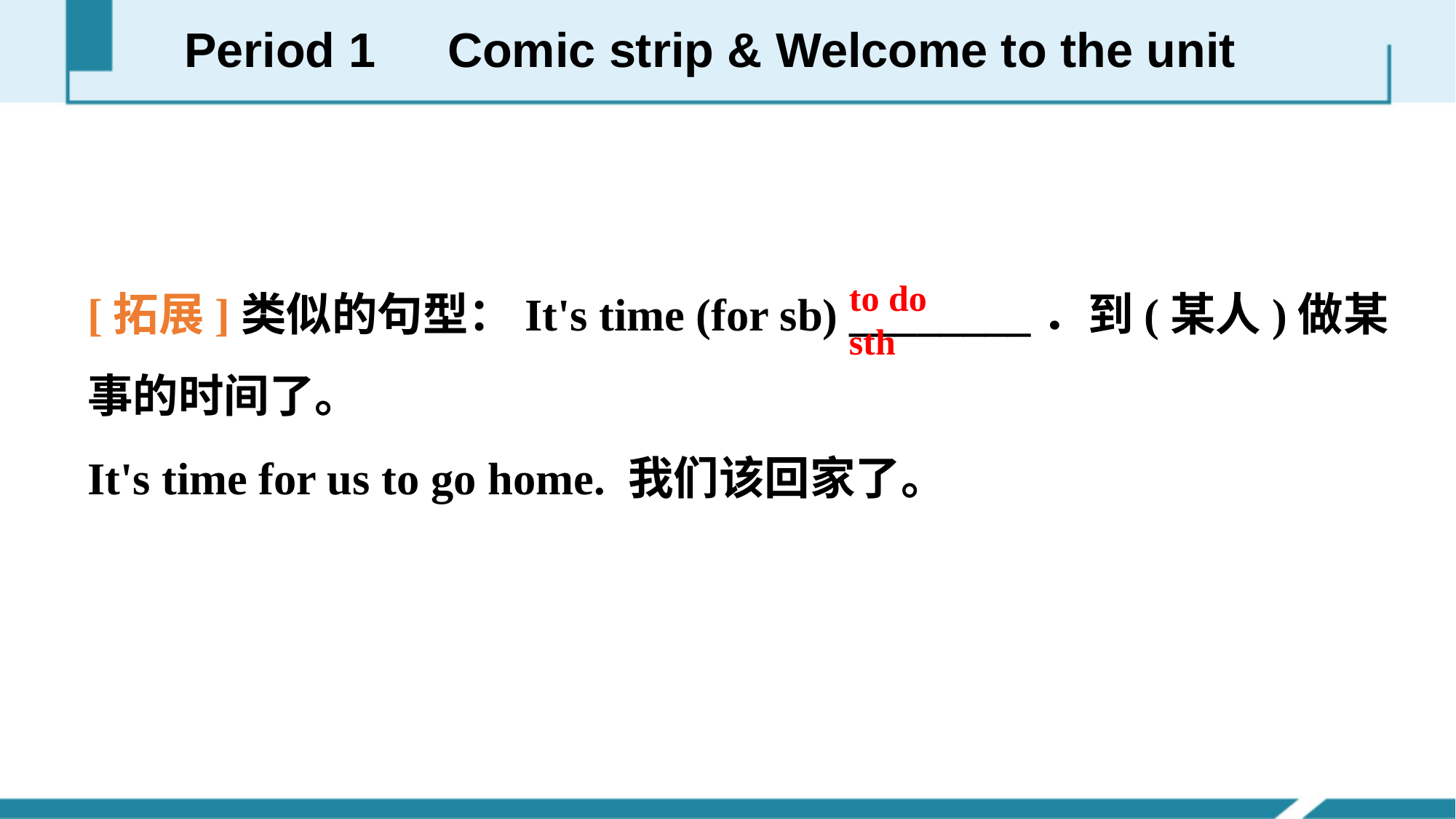

Period 1　Comic strip & Welcome to the unit
[拓展]类似的句型：It's time (for sb) ________．到(某人)做某事的时间了。
It's time for us to go home. 我们该回家了。
to do sth